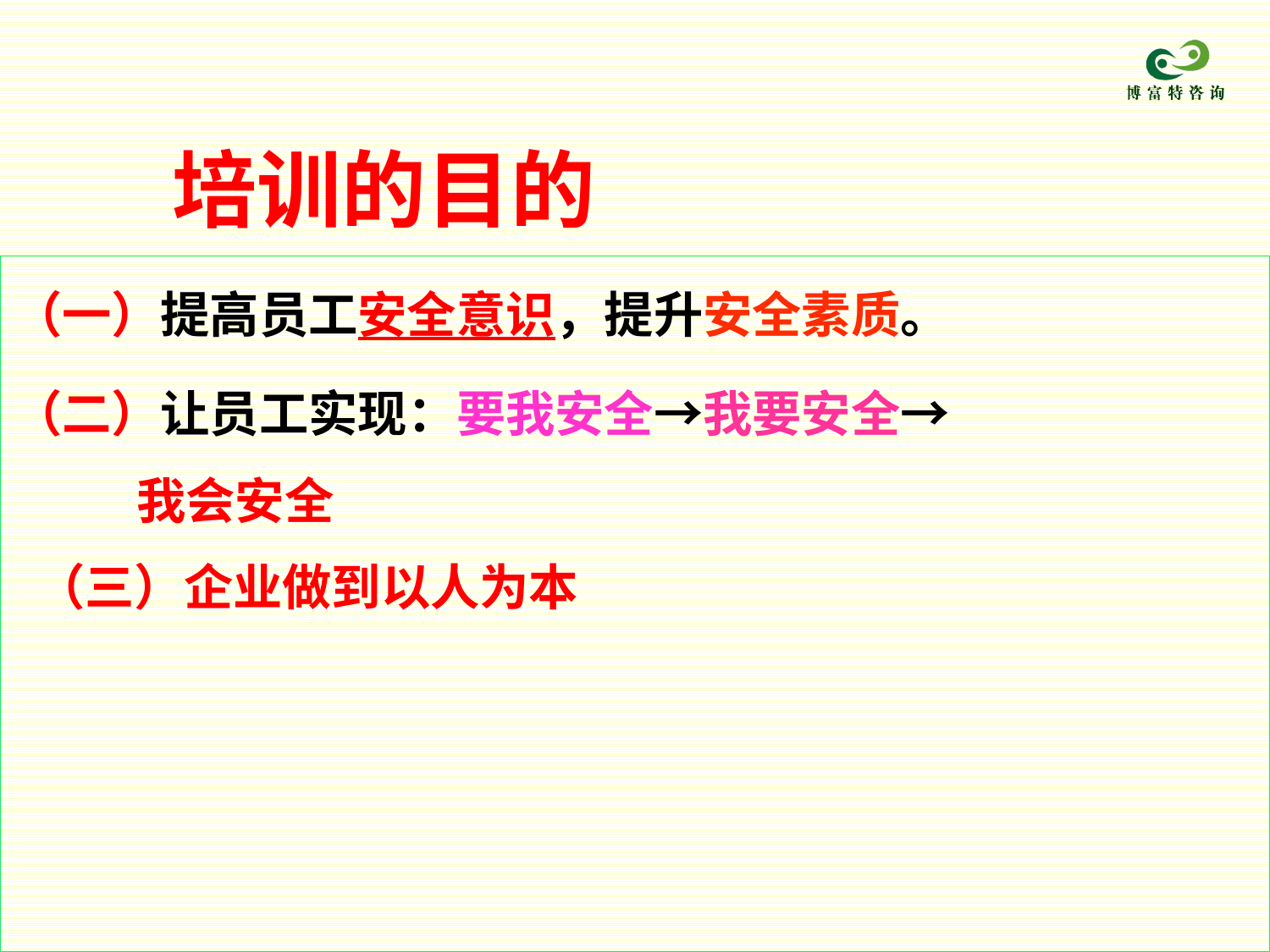

# 培训的目的
（一）提高员工安全意识，提升安全素质。
（二）让员工实现：要我安全→我要安全→
          我会安全
 （三）企业做到以人为本